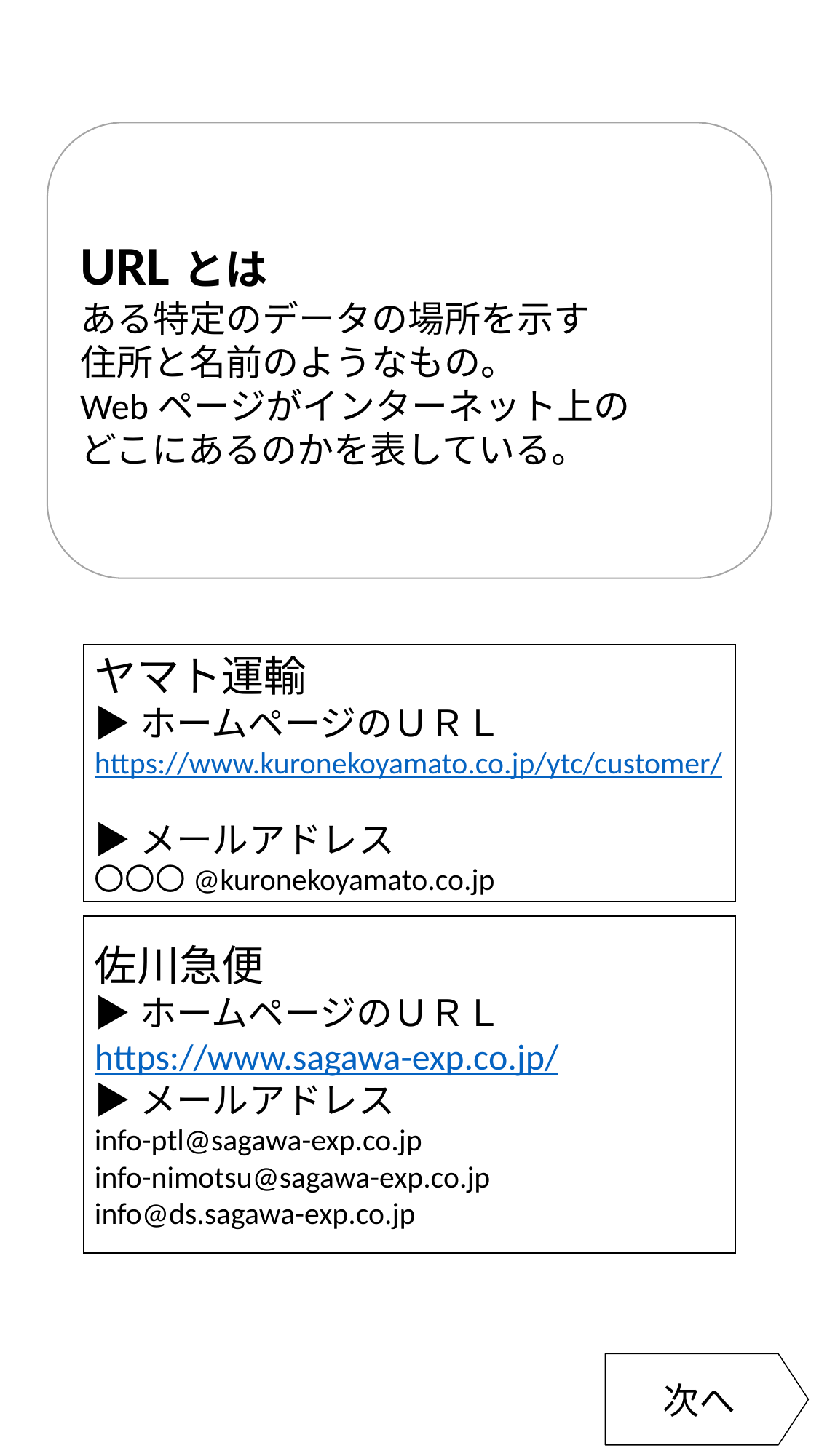

URLとは
ある特定のデータの場所を示す
住所と名前のようなもの。
Webページがインターネット上の
どこにあるのかを表している。
ヤマト運輸
▶ホームページのＵＲＬ　https://www.kuronekoyamato.co.jp/ytc/customer/
▶メールアドレス
〇〇〇@kuronekoyamato.co.jp
佐川急便
▶ホームページのＵＲＬ
https://www.sagawa-exp.co.jp/
▶メールアドレス
info-ptl@sagawa-exp.co.jp
info-nimotsu@sagawa-exp.co.jp
info@ds.sagawa-exp.co.jp

次へ